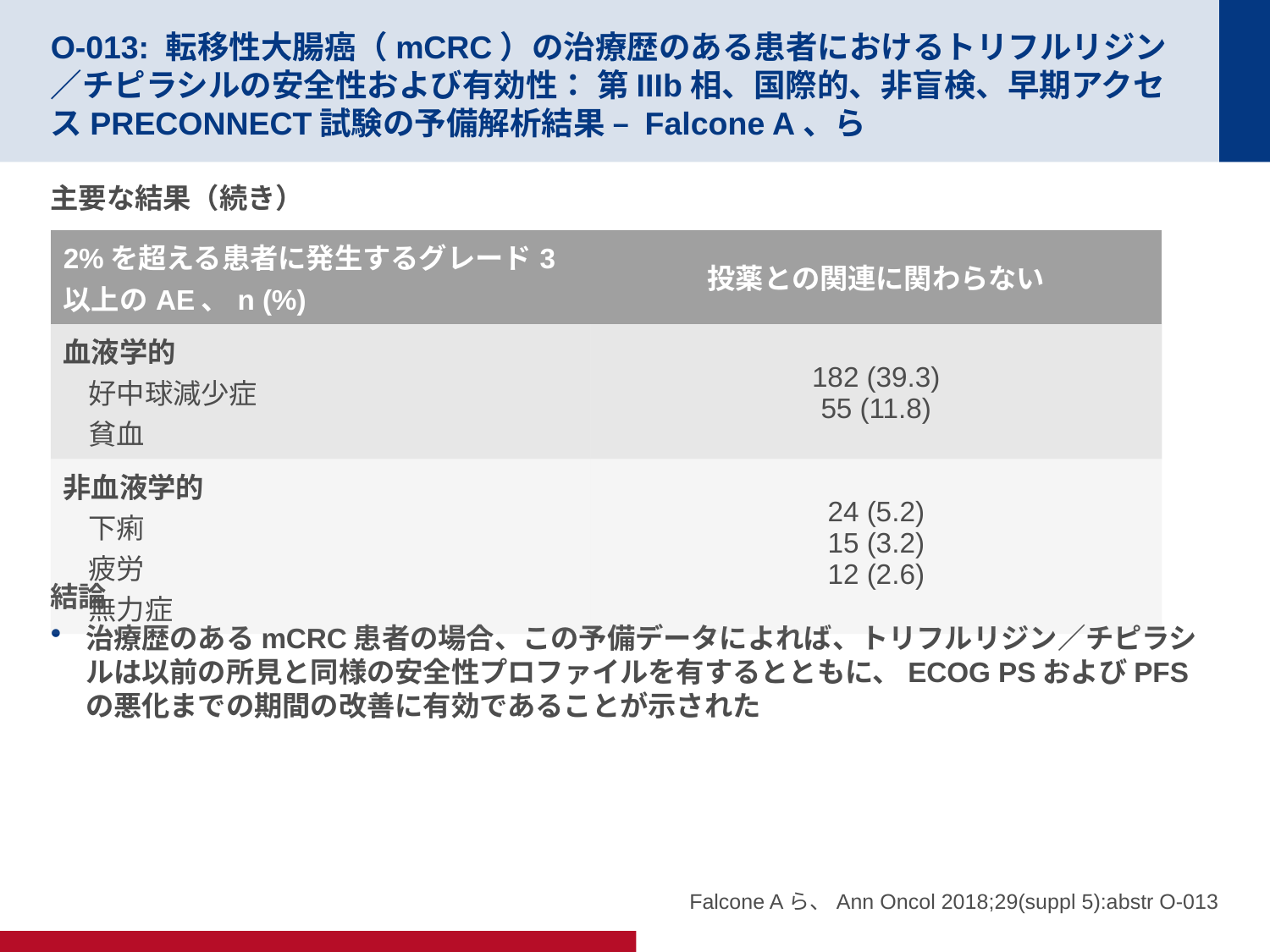

# O-013: 転移性大腸癌（mCRC）の治療歴のある患者におけるトリフルリジン／チピラシルの安全性および有効性： 第IIIb相、国際的、非盲検、早期アクセスPRECONNECT試験の予備解析結果 – Falcone A、ら
主要な結果（続き）

結論
治療歴のあるmCRC患者の場合、この予備データによれば、トリフルリジン／チピラシルは以前の所見と同様の安全性プロファイルを有するとともに、ECOG PSおよびPFSの悪化までの期間の改善に有効であることが示された
| 2%を超える患者に発生するグレード3以上のAE、n (%) | 投薬との関連に関わらない |
| --- | --- |
| 血液学的 好中球減少症 貧血 | 182 (39.3) 55 (11.8) |
| 非血液学的 下痢 疲労 無力症 | 24 (5.2) 15 (3.2) 12 (2.6) |
Falcone Aら、Ann Oncol 2018;29(suppl 5):abstr O-013